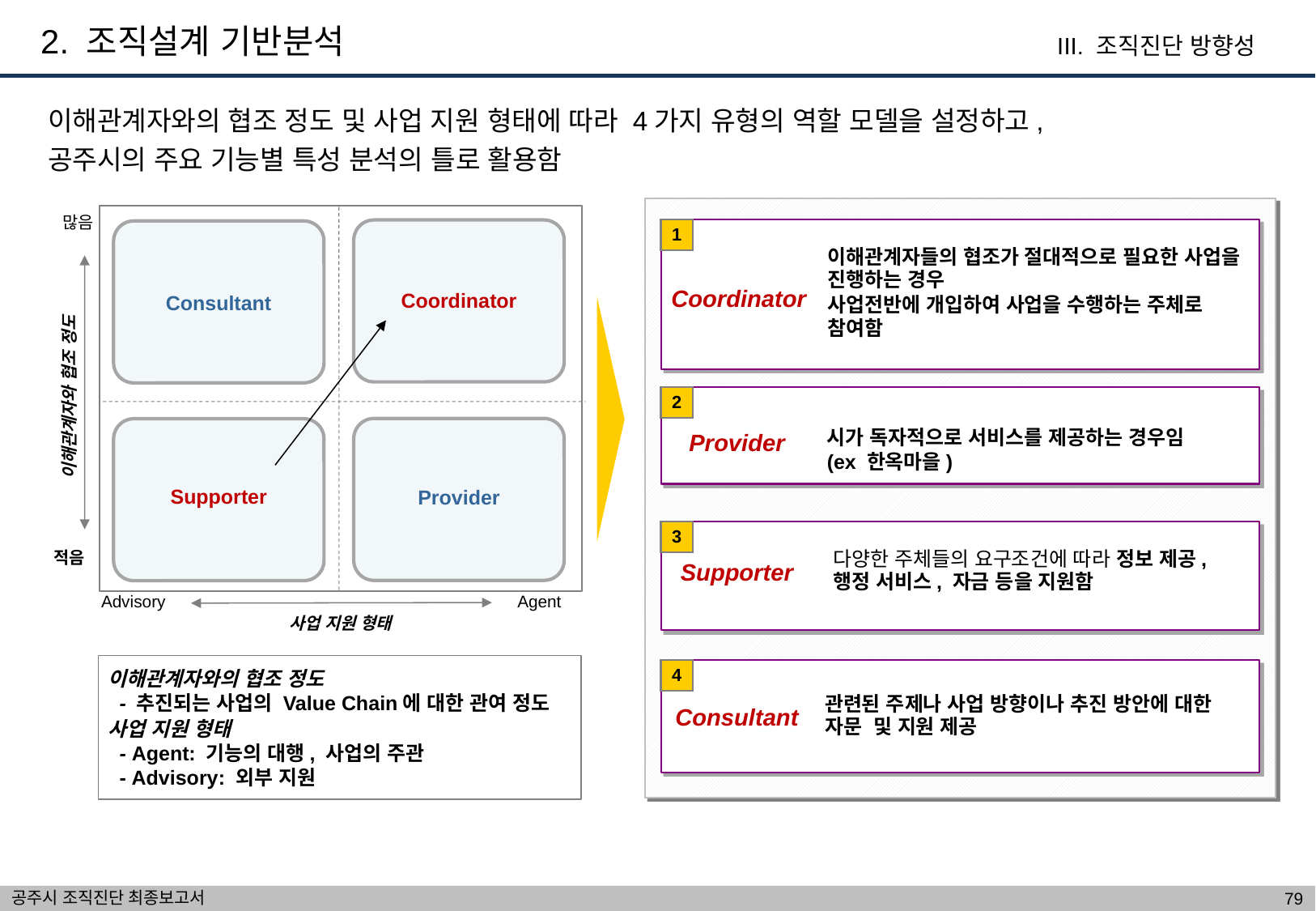

2. 조직설계 기반분석
III. 조직진단 방향성

이해관계자와의 협조 정도 및 사업 지원 형태에 따라 4가지 유형의 역할 모델을 설정하고,
공주시의 주요 기능별 특성 분석의 틀로 활용함

많음

1

이해관계자들의 협조가 절대적으로 필요한 사업을 진행하는 경우
사업전반에 개입하여 사업을 수행하는 주체로 참여함
Coordinator

Coordinator
Consultant
이해관계자와 협조 정도

2
Provider

시가 독자적으로 서비스를 제공하는 경우임
(ex 한옥마을)
Supporter
Provider
Supporter

3
적음
다양한 주체들의 요구조건에 따라 정보 제공, 행정 서비스, 자금 등을 지원함
Advisory
Agent

사업 지원 형태
이해관계자와의 협조 정도
- 추진되는 사업의 Value Chain에 대한 관여 정도
사업 지원 형태
- Agent: 기능의 대행, 사업의 주관
- Advisory: 외부 지원

4
Consultant
관련된 주제나 사업 방향이나 추진 방안에 대한  자문  및 지원 제공